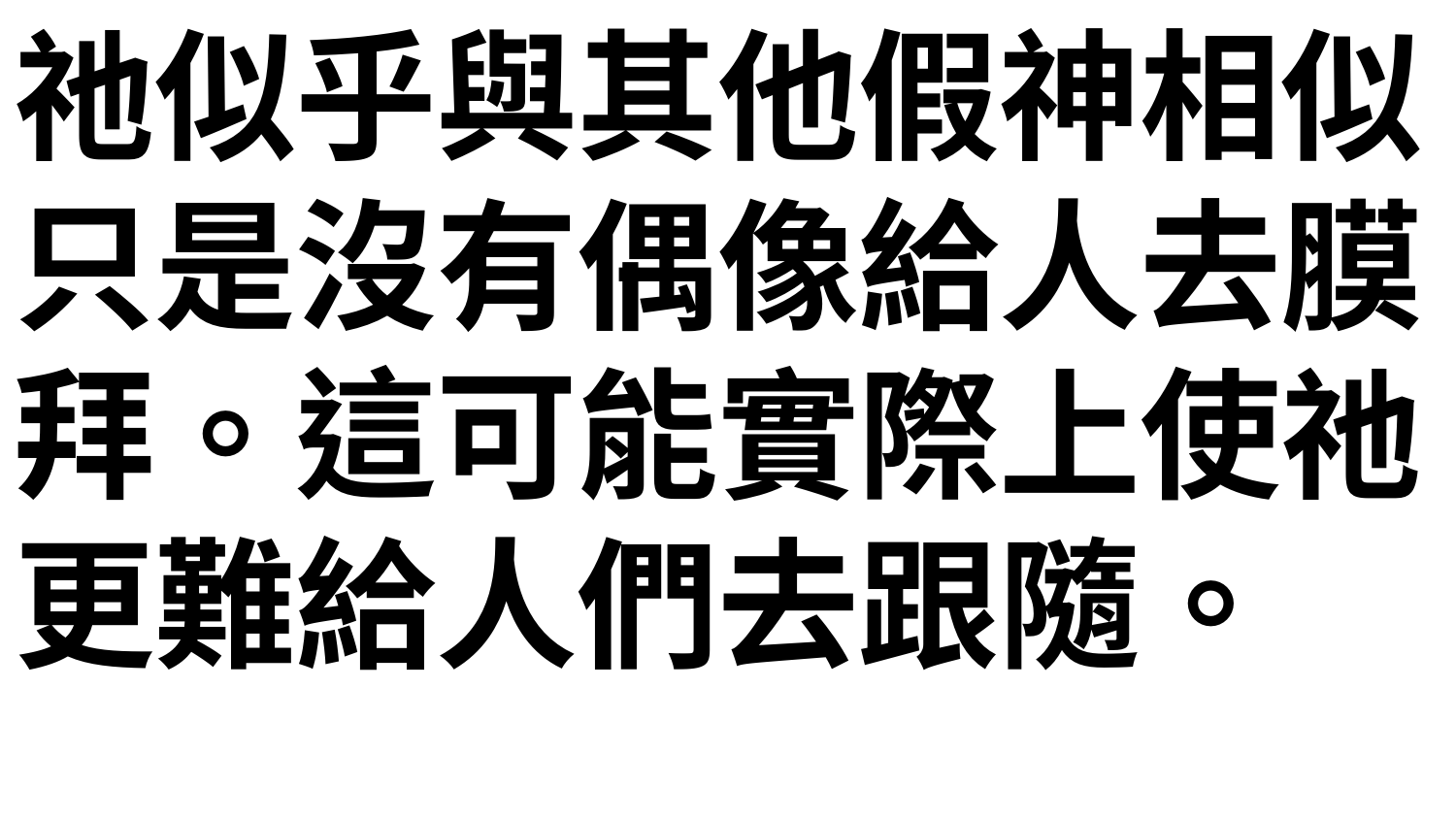

祂似乎與其他假神相似,只是沒有偶像給人去膜拜。這可能實際上使祂更難給人們去跟隨。